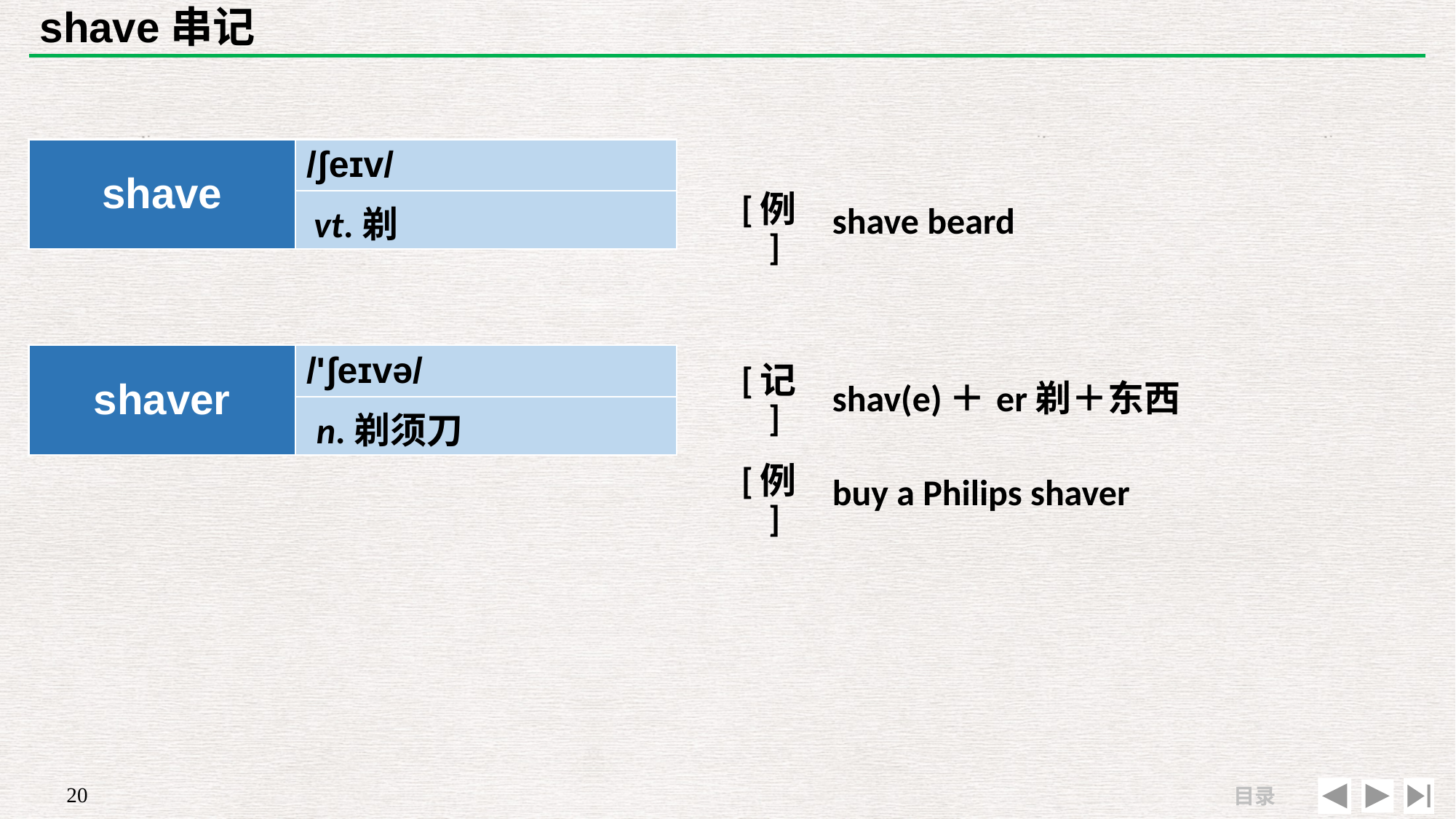

# shave串记

|  |  |
| --- | --- |
| [例] | shave beard |
| shave | /ʃeɪv/ |
| --- | --- |
|  |  |
vt.剃
| shaver | /'ʃeɪvə/ |
| --- | --- |
|  |  |
| [记] | shav(e)＋er剃＋东西 |
| --- | --- |
| [例] | buy a Philips shaver |
n.剃须刀